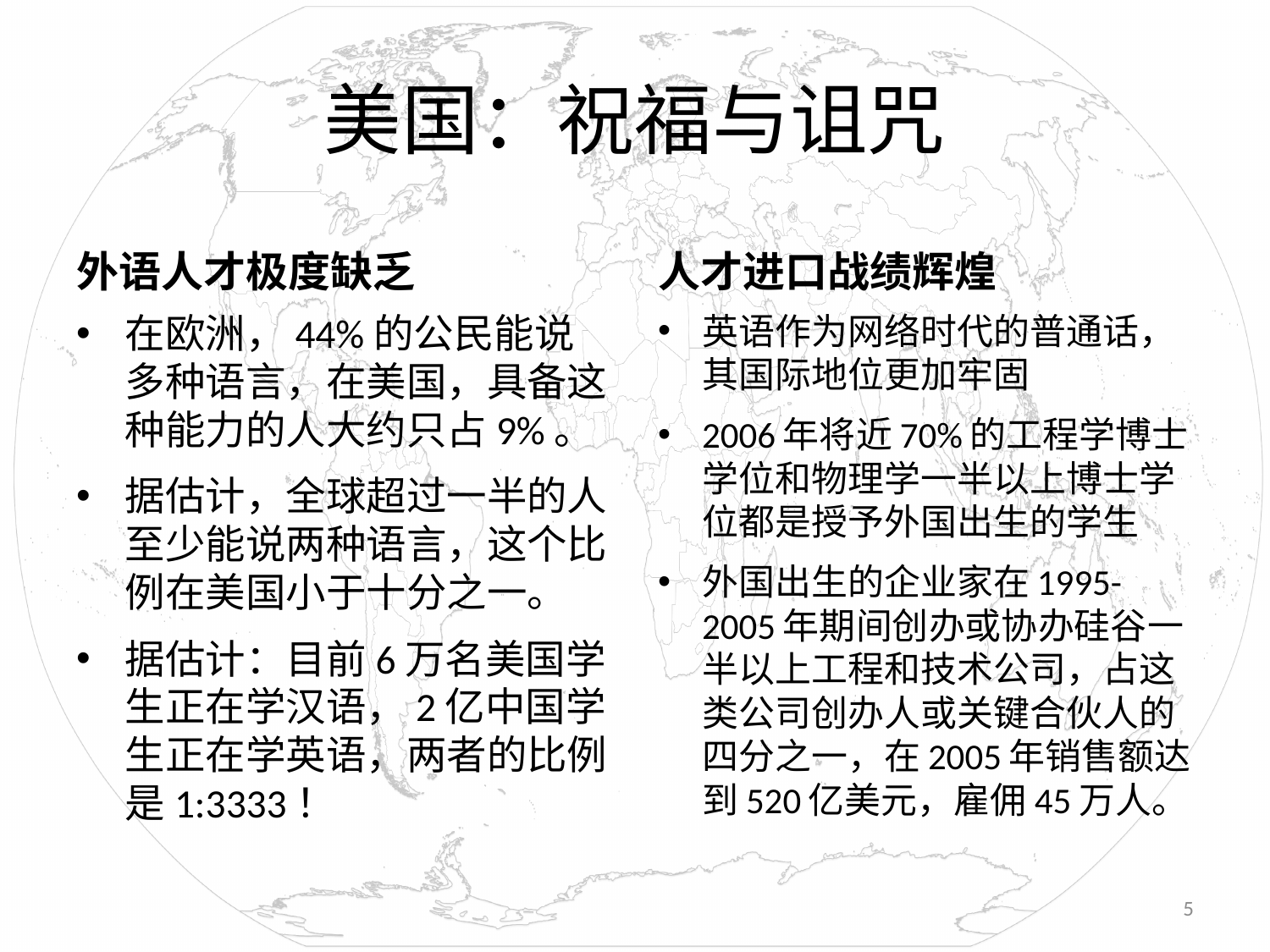

# 美国：祝福与诅咒
外语人才极度缺乏
人才进口战绩辉煌
在欧洲，44%的公民能说多种语言，在美国，具备这种能力的人大约只占9%。
据估计，全球超过一半的人至少能说两种语言，这个比例在美国小于十分之一。
据估计：目前6万名美国学生正在学汉语，2亿中国学生正在学英语，两者的比例是1:3333！
英语作为网络时代的普通话，其国际地位更加牢固
2006年将近70%的工程学博士学位和物理学一半以上博士学位都是授予外国出生的学生
外国出生的企业家在1995-2005年期间创办或协办硅谷一半以上工程和技术公司，占这类公司创办人或关键合伙人的四分之一，在2005年销售额达到520亿美元，雇佣45万人。
5